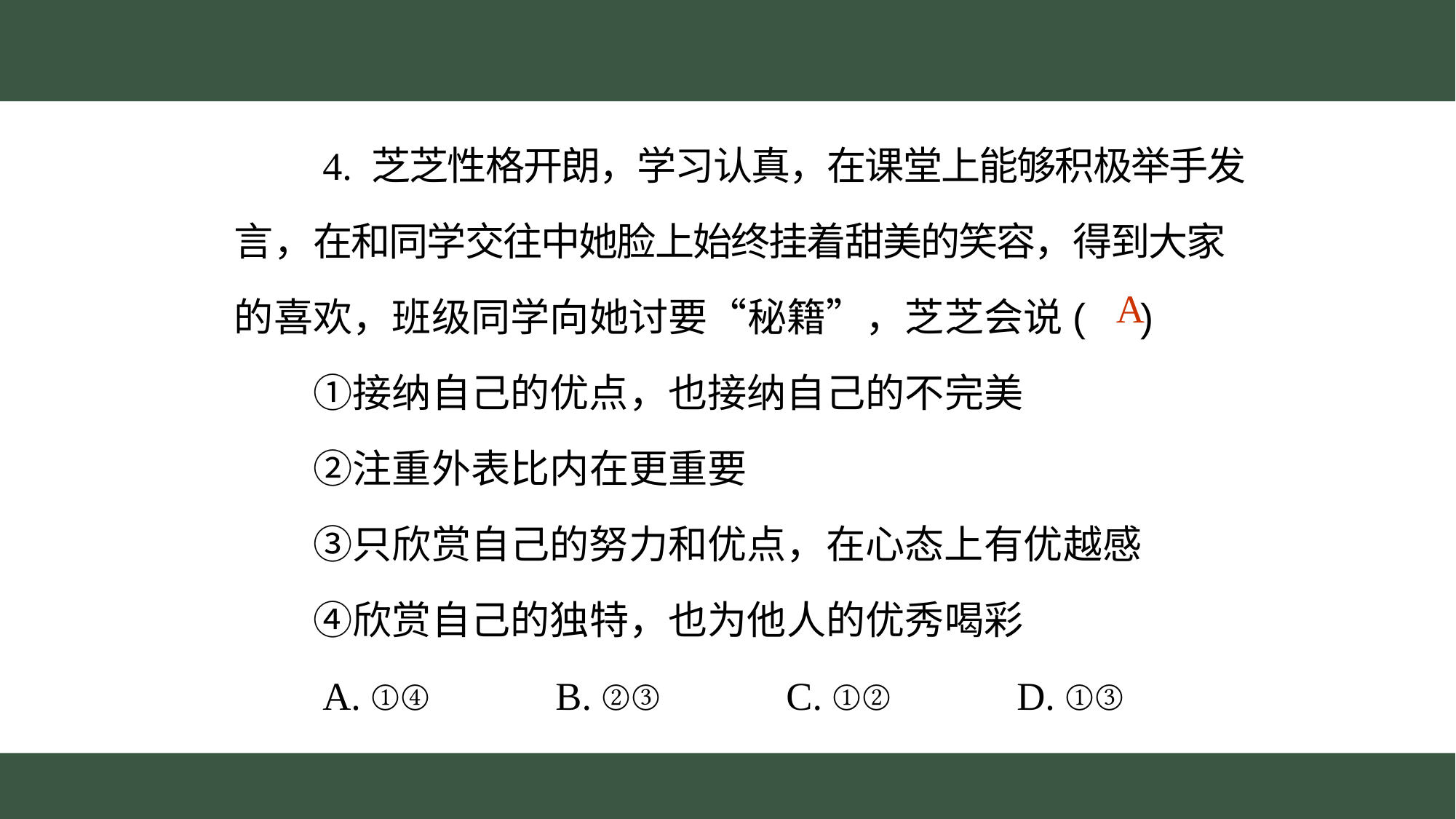

4. 芝芝性格开朗，学习认真，在课堂上能够积极举手发
言，在和同学交往中她脸上始终挂着甜美的笑容，得到大家
的喜欢，班级同学向她讨要“秘籍”，芝芝会说(     )
　　①接纳自己的优点，也接纳自己的不完美
　　②注重外表比内在更重要
　　③只欣赏自己的努力和优点，在心态上有优越感
　　④欣赏自己的独特，也为他人的优秀喝彩
　　A. ①④　　   B. ②③　　   C. ①②　　   D. ①③
A